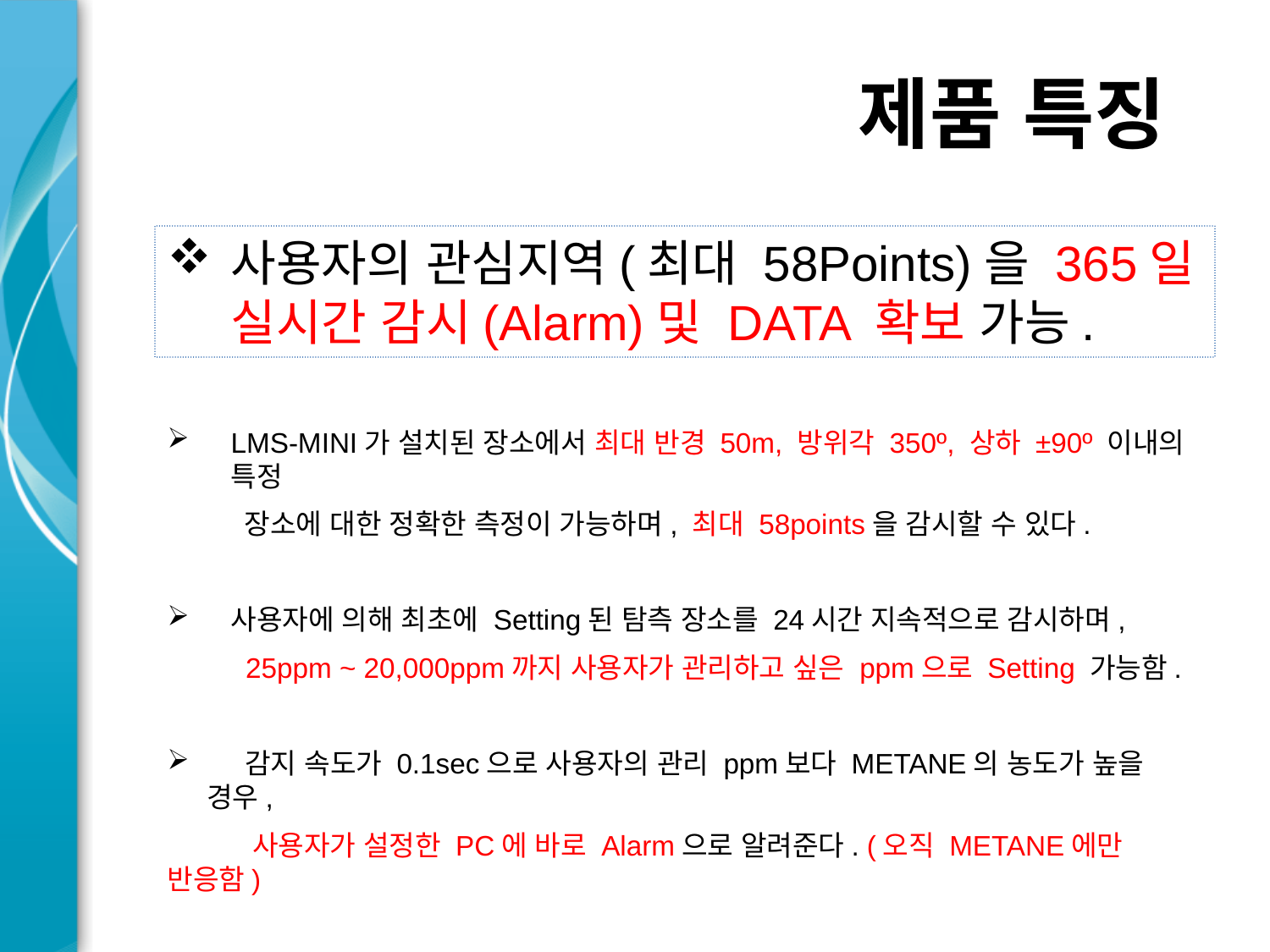

# 제품 특징
사용자의 관심지역(최대 58Points)을 365일 실시간 감시(Alarm)및 DATA 확보 가능.
LMS-MINI가 설치된 장소에서 최대 반경 50m, 방위각 350º, 상하 ±90º 이내의 특정
         장소에 대한 정확한 측정이 가능하며, 최대 58points을 감시할 수 있다.

사용자에 의해 최초에 Setting된 탐측 장소를 24시간 지속적으로 감시하며,
          25ppm ~ 20,000ppm까지 사용자가 관리하고 싶은 ppm으로 Setting 가능함.

    감지 속도가 0.1sec으로 사용자의 관리 ppm보다 METANE의 농도가 높을 경우,
          사용자가 설정한 PC에 바로 Alarm으로 알려준다. (오직 METANE에만 반응함)